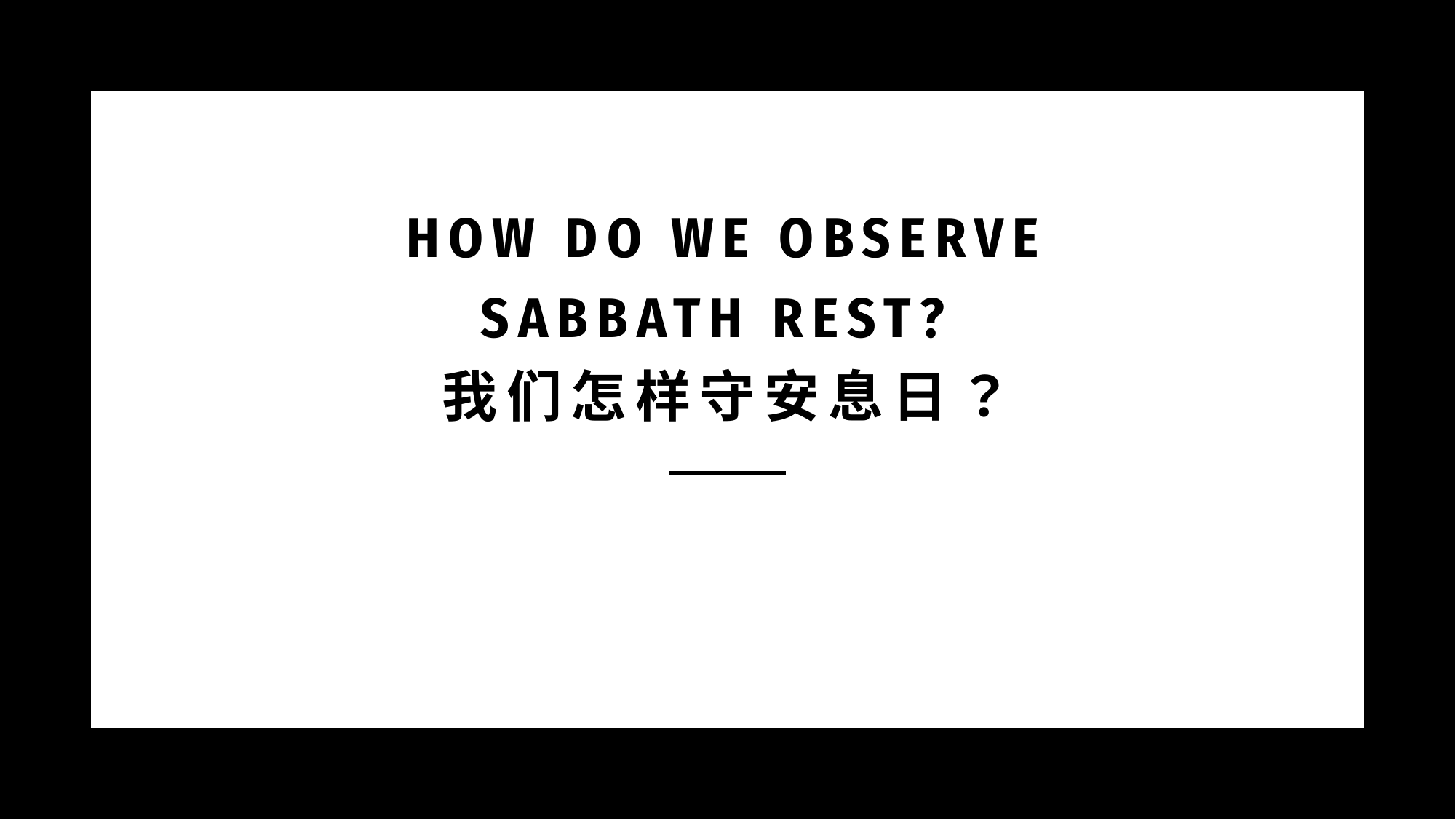

# How do we observe sabbath rest? 我们怎样守安息日？